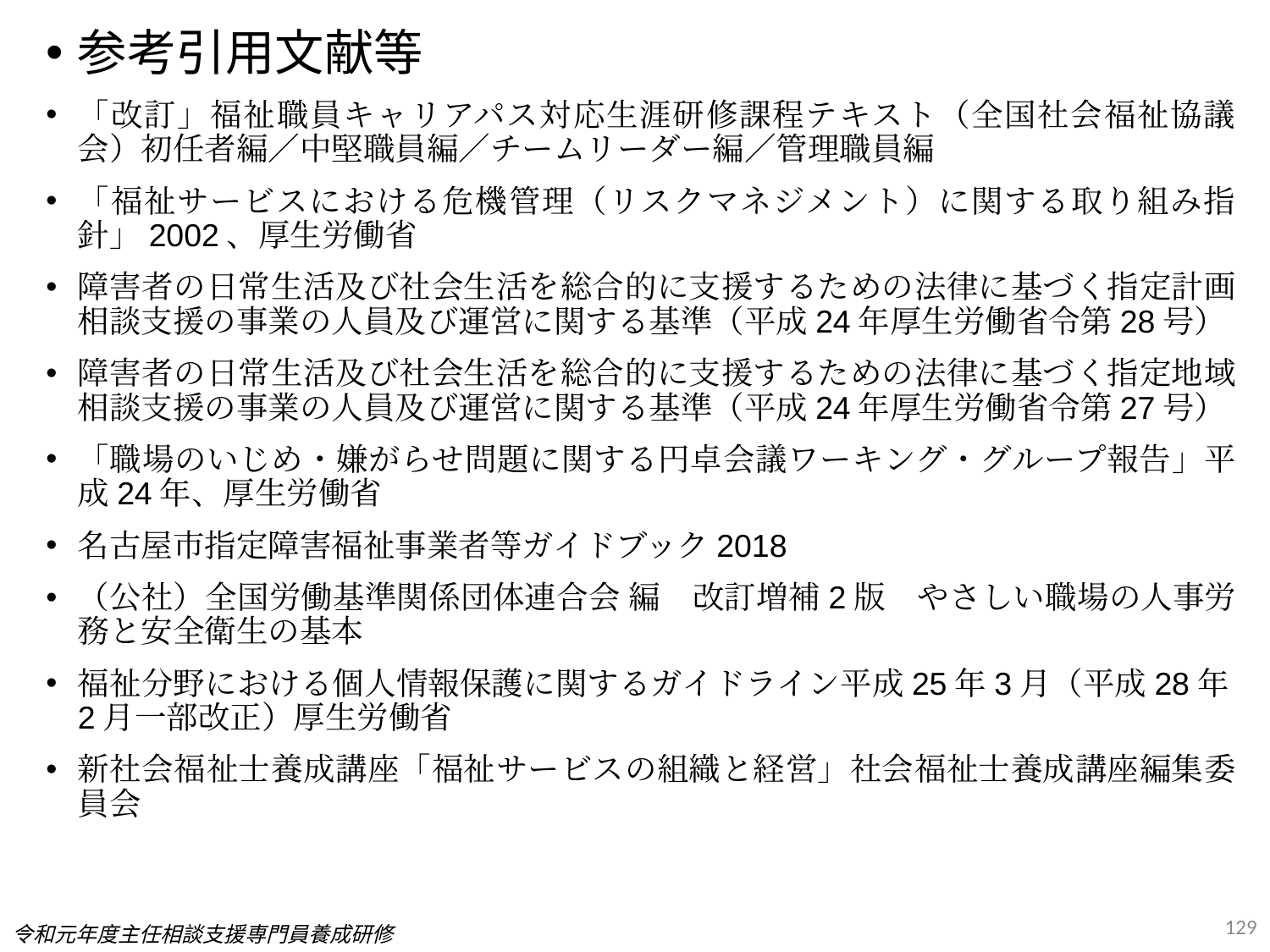

参考引用文献等
「改訂」福祉職員キャリアパス対応生涯研修課程テキスト（全国社会福祉協議会）初任者編／中堅職員編／チームリーダー編／管理職員編
「福祉サービスにおける危機管理（リスクマネジメント）に関する取り組み指針」2002、厚生労働省
障害者の日常生活及び社会生活を総合的に支援するための法律に基づく指定計画相談支援の事業の人員及び運営に関する基準（平成24年厚生労働省令第28号）
障害者の日常生活及び社会生活を総合的に支援するための法律に基づく指定地域相談支援の事業の人員及び運営に関する基準（平成24年厚生労働省令第27号）
「職場のいじめ・嫌がらせ問題に関する円卓会議ワーキング・グループ報告」平成24年、厚生労働省
名古屋市指定障害福祉事業者等ガイドブック2018
（公社）全国労働基準関係団体連合会 編　改訂増補2版　やさしい職場の人事労務と安全衛生の基本
福祉分野における個人情報保護に関するガイドライン平成25年3月（平成28年2月一部改正）厚生労働省
新社会福祉士養成講座「福祉サービスの組織と経営」社会福祉士養成講座編集委員会

129
令和元年度主任相談支援専門員養成研修